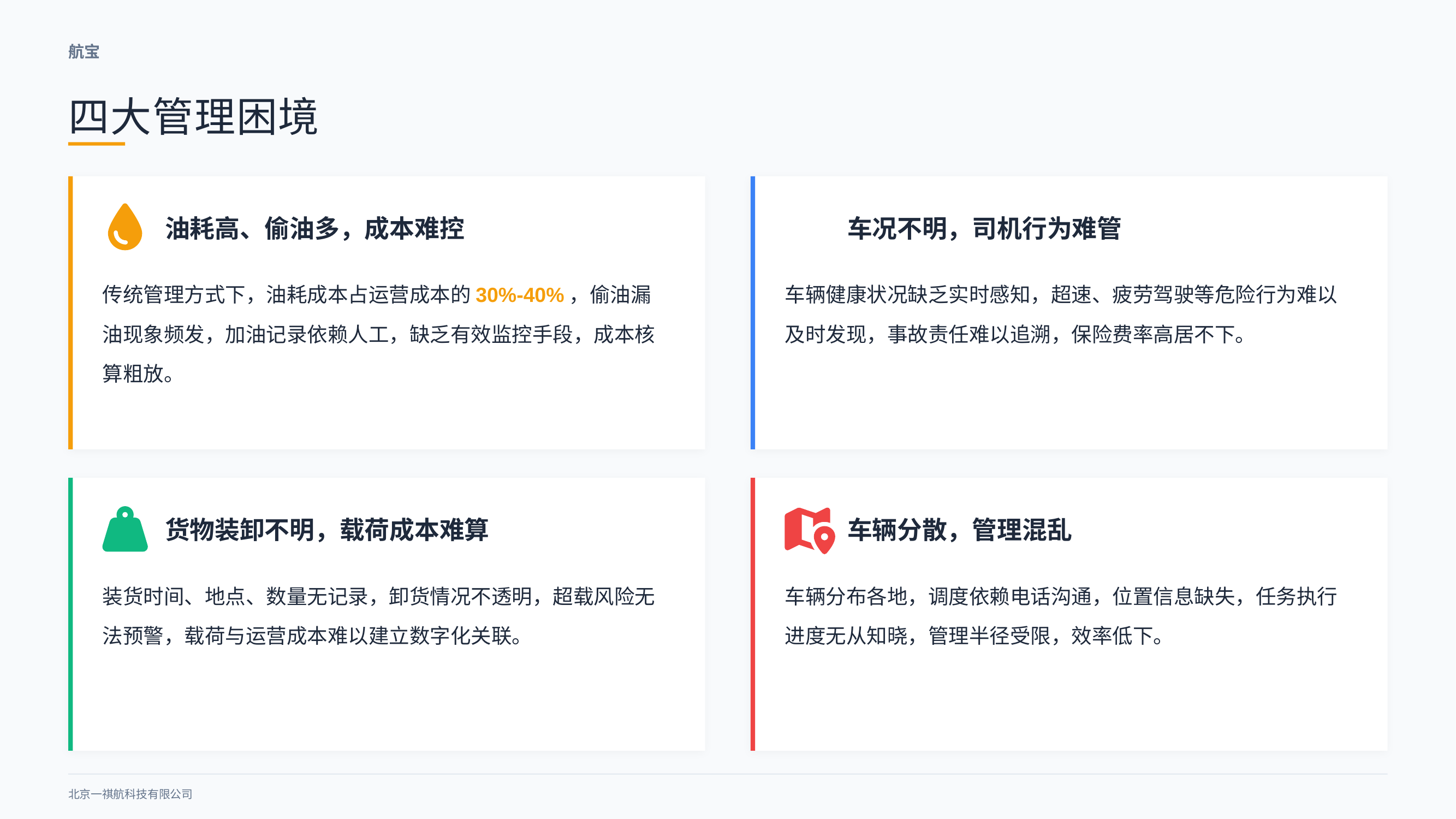

航宝
四大管理困境

油耗高、偷油多，成本难控

车况不明，司机行为难管
传统管理方式下，油耗成本占运营成本的30%-40%，偷油漏油现象频发，加油记录依赖人工，缺乏有效监控手段，成本核算粗放。
车辆健康状况缺乏实时感知，超速、疲劳驾驶等危险行为难以及时发现，事故责任难以追溯，保险费率高居不下。

货物装卸不明，载荷成本难算

车辆分散，管理混乱
装货时间、地点、数量无记录，卸货情况不透明，超载风险无法预警，载荷与运营成本难以建立数字化关联。
车辆分布各地，调度依赖电话沟通，位置信息缺失，任务执行进度无从知晓，管理半径受限，效率低下。

北京一祺航科技有限公司